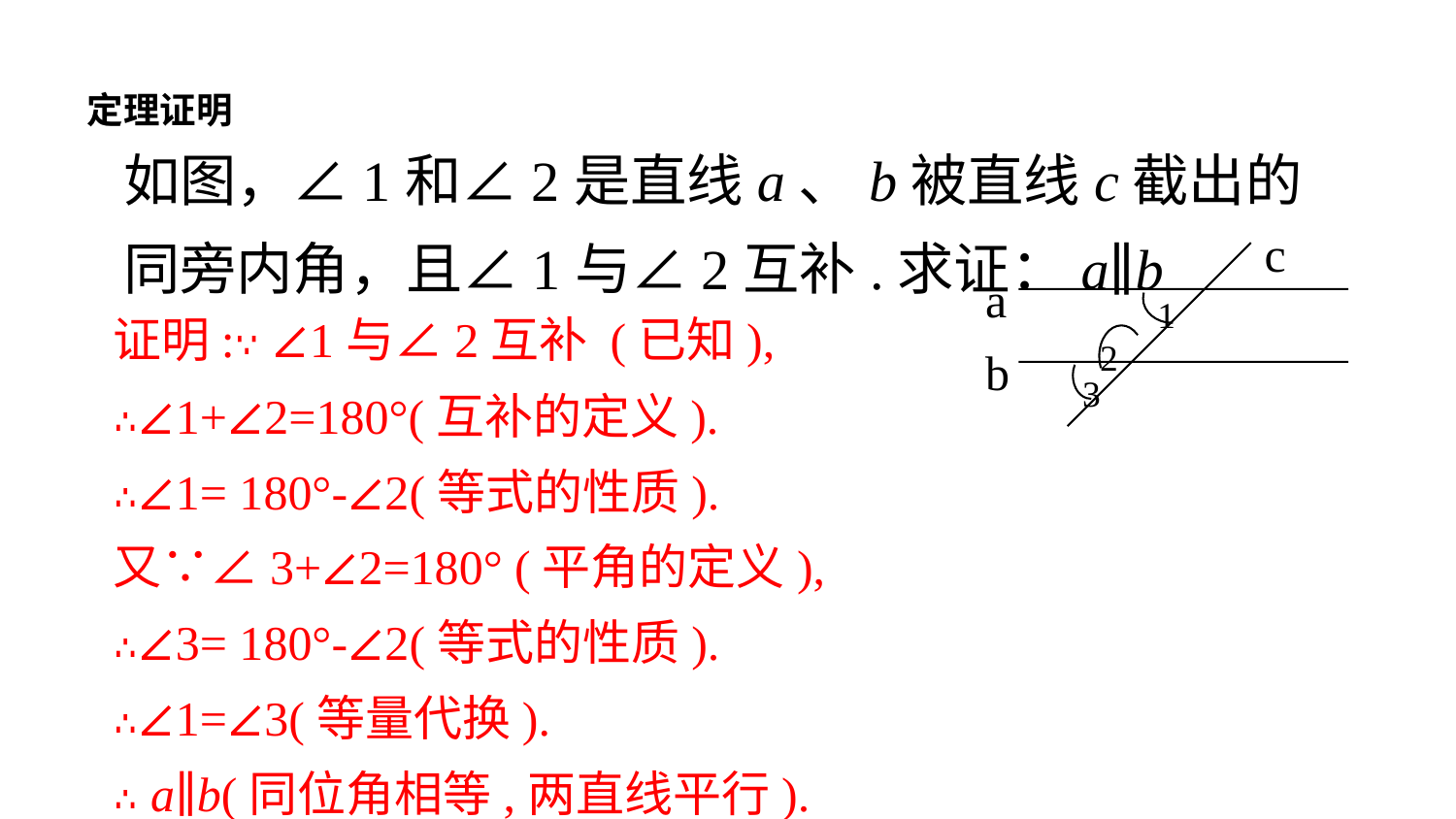

定理证明
如图，∠1和∠2是直线a、b被直线c截出的同旁内角，且∠1与∠2互补.求证：a∥b
c

a
1

2
b

3

证明:∵ ∠1与∠2互补 (已知),
∴∠1+∠2=180°(互补的定义).
∴∠1= 180°-∠2(等式的性质).
又∵∠3+∠2=180° (平角的定义),
∴∠3= 180°-∠2(等式的性质).
∴∠1=∠3(等量代换).
∴ a∥b(同位角相等,两直线平行).